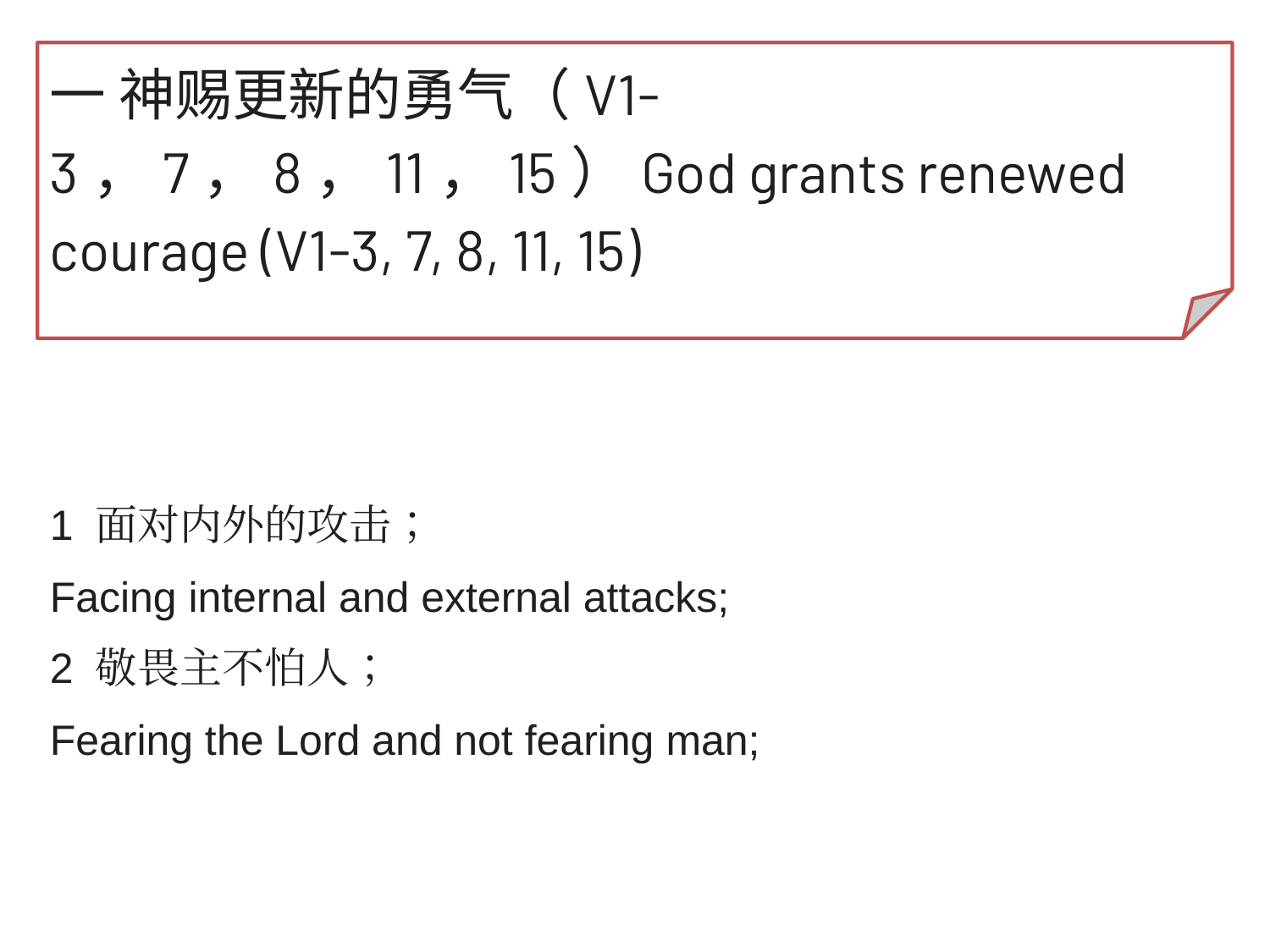

一 神赐更新的勇气（V1-3，7，8，11，15）God grants renewed courage (V1-3, 7, 8, 11, 15)
1 面对内外的攻击；
Facing internal and external attacks;
2 敬畏主不怕人；
Fearing the Lord and not fearing man;